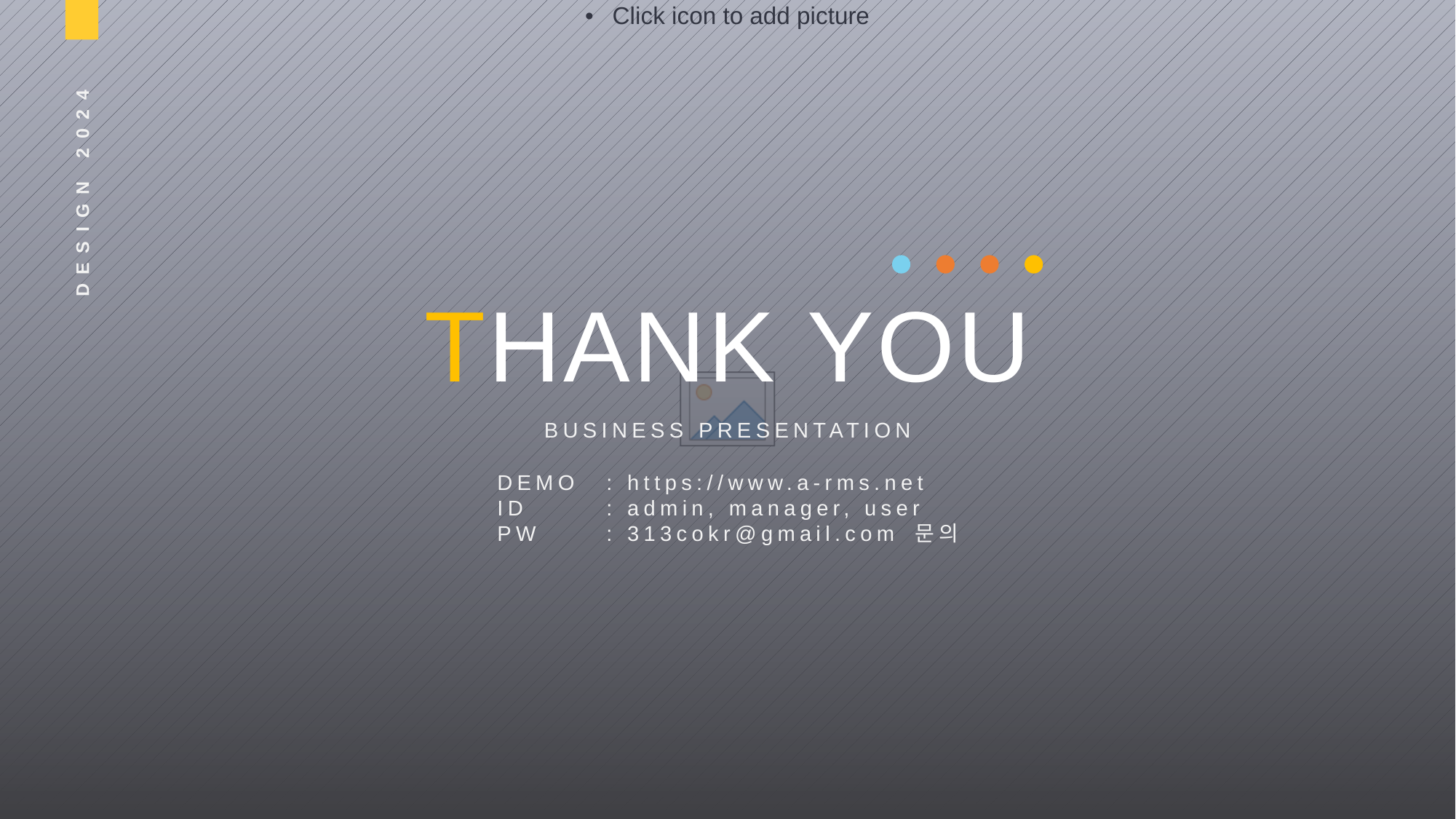

DESIGN 2024

THANK YOU
BUSINESS PRESENTATION
DEMO 	: https://www.a-rms.net
ID   	: admin, manager, user
PW 	: 313cokr@gmail.com 문의